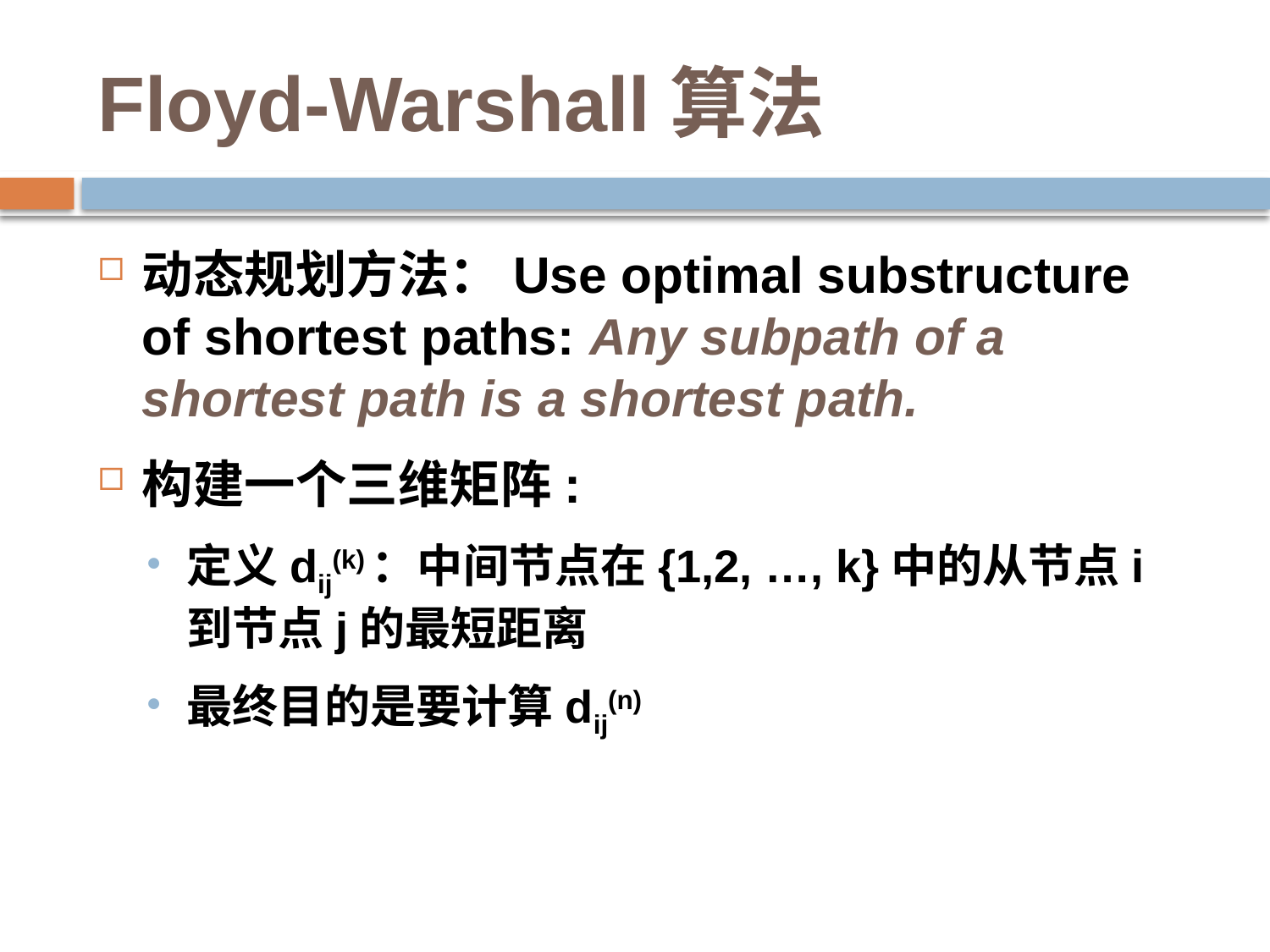

# Floyd-Warshall算法
动态规划方法：Use optimal substructure of shortest paths: Any subpath of a shortest path is a shortest path.
构建一个三维矩阵:
定义dij(k)：中间节点在{1,2, …, k}中的从节点i到节点j的最短距离
最终目的是要计算dij(n)